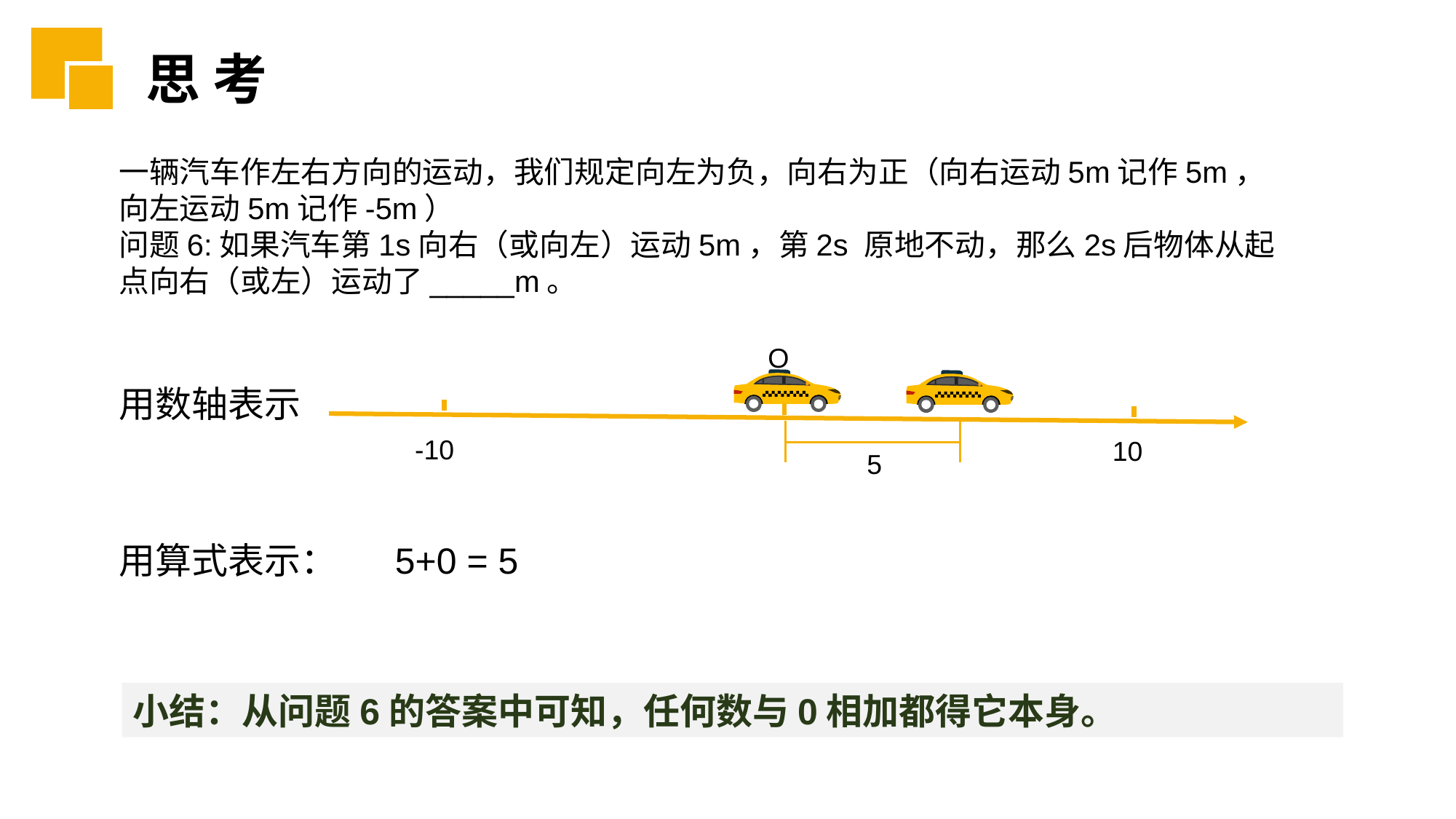

思 考
一辆汽车作左右方向的运动，我们规定向左为负，向右为正（向右运动5m记作5m，向左运动5m记作-5m）
问题6:如果汽车第1s向右（或向左）运动5m，第2s 原地不动，那么2s后物体从起点向右（或左）运动了_____m。
O
-10
10

用数轴表示
5
用算式表示：      5+0 = 5
小结：从问题6的答案中可知，任何数与0相加都得它本身。